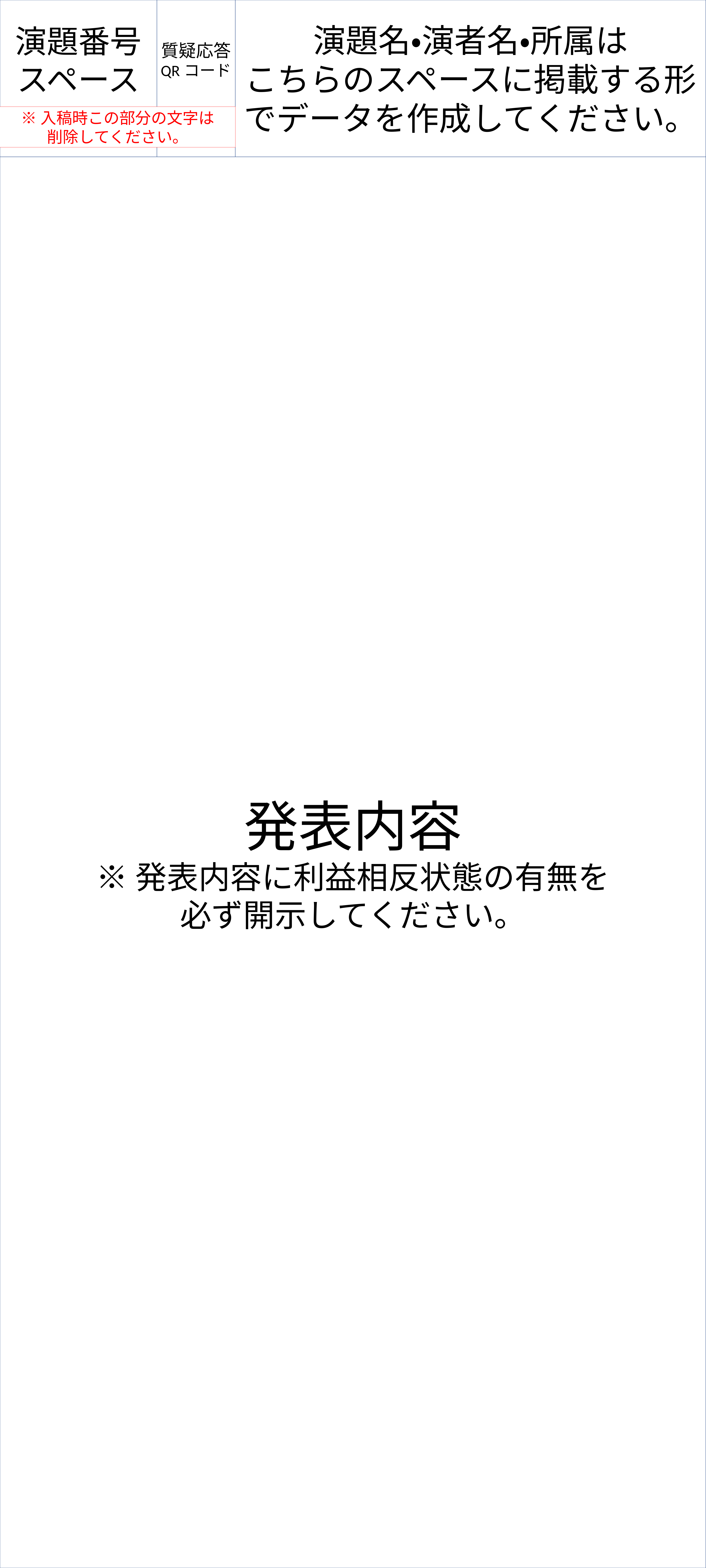

演題番号
スペース

質疑応答
QRコード

演題名・演者名・所属は
こちらのスペースに掲載する形でデータを作成してください。
※入稿時この部分の文字は
削除してください。
発表内容
※発表内容に利益相反状態の有無を
必ず開示してください。